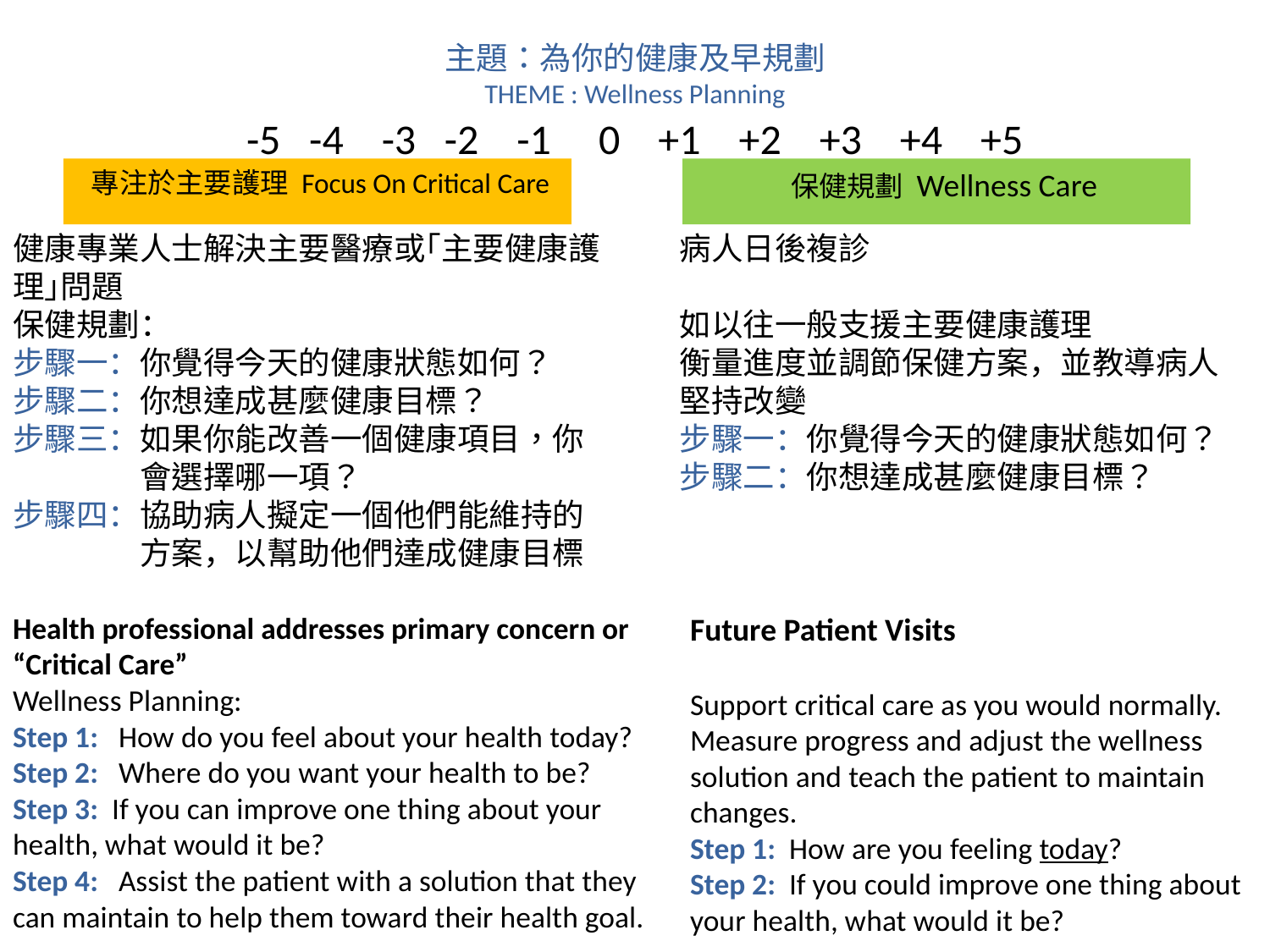

# 主題：為你的健康及早規劃 THEME : Wellness Planning
-5   -4    -3   -2    -1     0    +1    +2    +3    +4    +5
專注於主要護理 Focus On Critical Care
保健規劃 Wellness Care
健康專業人士解決主要醫療或｢主要健康護理｣問題
保健規劃：
步驟一：你覺得今天的健康狀態如何？
步驟二：你想達成甚麼健康目標？
步驟三：如果你能改善一個健康項目，你	會選擇哪一項？
步驟四：協助病人擬定一個他們能維持的	方案，以幫助他們達成健康目標
病人日後複診

如以往一般支援主要健康護理
衡量進度並調節保健方案，並教導病人堅持改變
步驟一：你覺得今天的健康狀態如何？
步驟二：你想達成甚麼健康目標？

Health professional addresses primary concern or “Critical Care”
Wellness Planning:
Step 1:   How do you feel about your health today?
Step 2:   Where do you want your health to be?
Step 3:  If you can improve one thing about your health, what would it be?
Step 4:   Assist the patient with a solution that they can maintain to help them toward their health goal.
Future Patient Visits

Support critical care as you would normally.
Measure progress and adjust the wellness solution and teach the patient to maintain changes.
Step 1:  How are you feeling today?
Step 2:  If you could improve one thing about your health, what would it be?